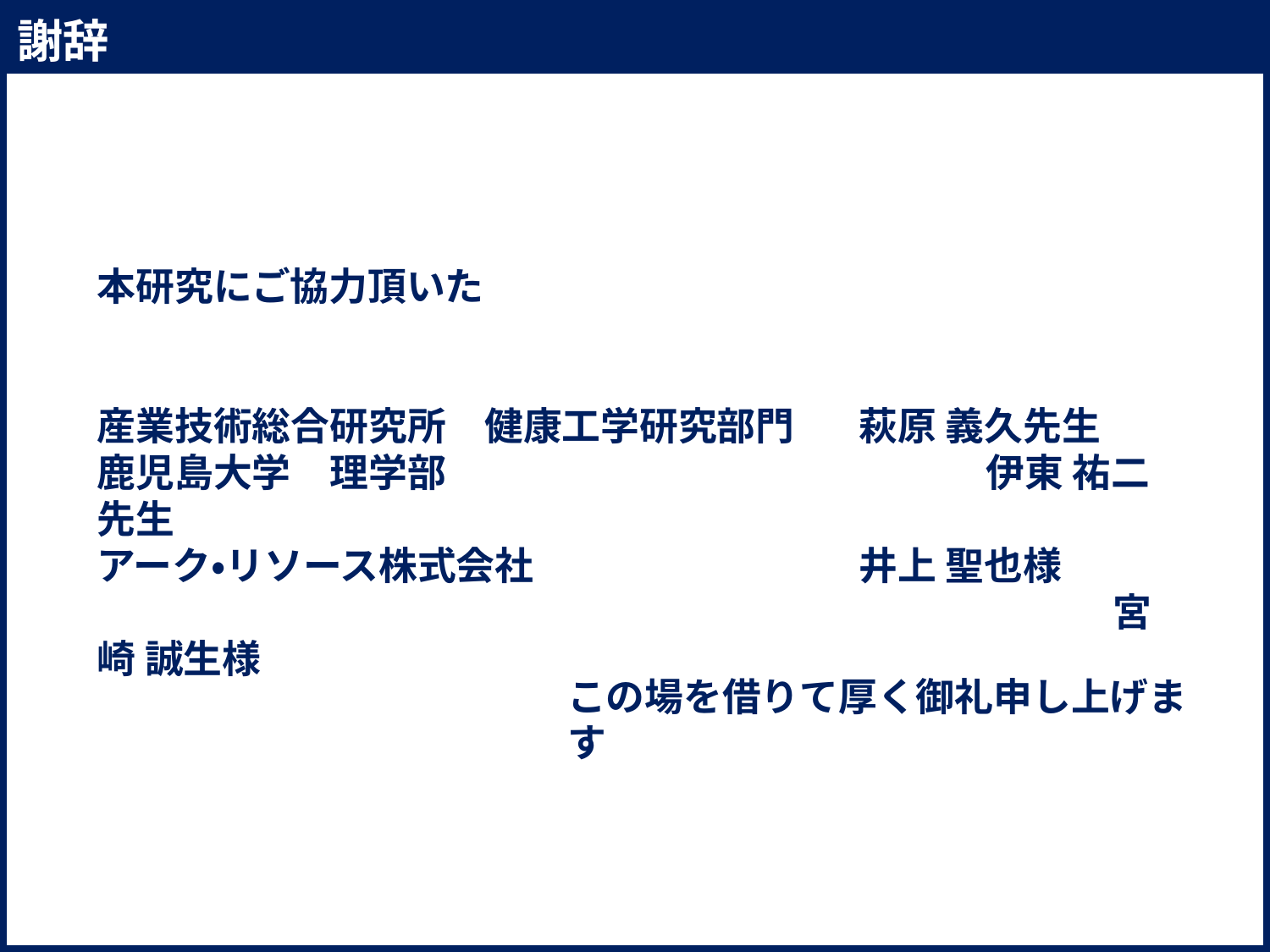

謝辞
本研究にご協力頂いた

産業技術総合研究所　健康工学研究部門	萩原 義久先生
鹿児島大学　理学部 　　　　　　　　　      		伊東 祐二先生
アーク・リソース株式会社　 			井上 聖也様
　　　　　　　　　　　　　　　　　			宮崎 誠生様
この場を借りて厚く御礼申し上げます